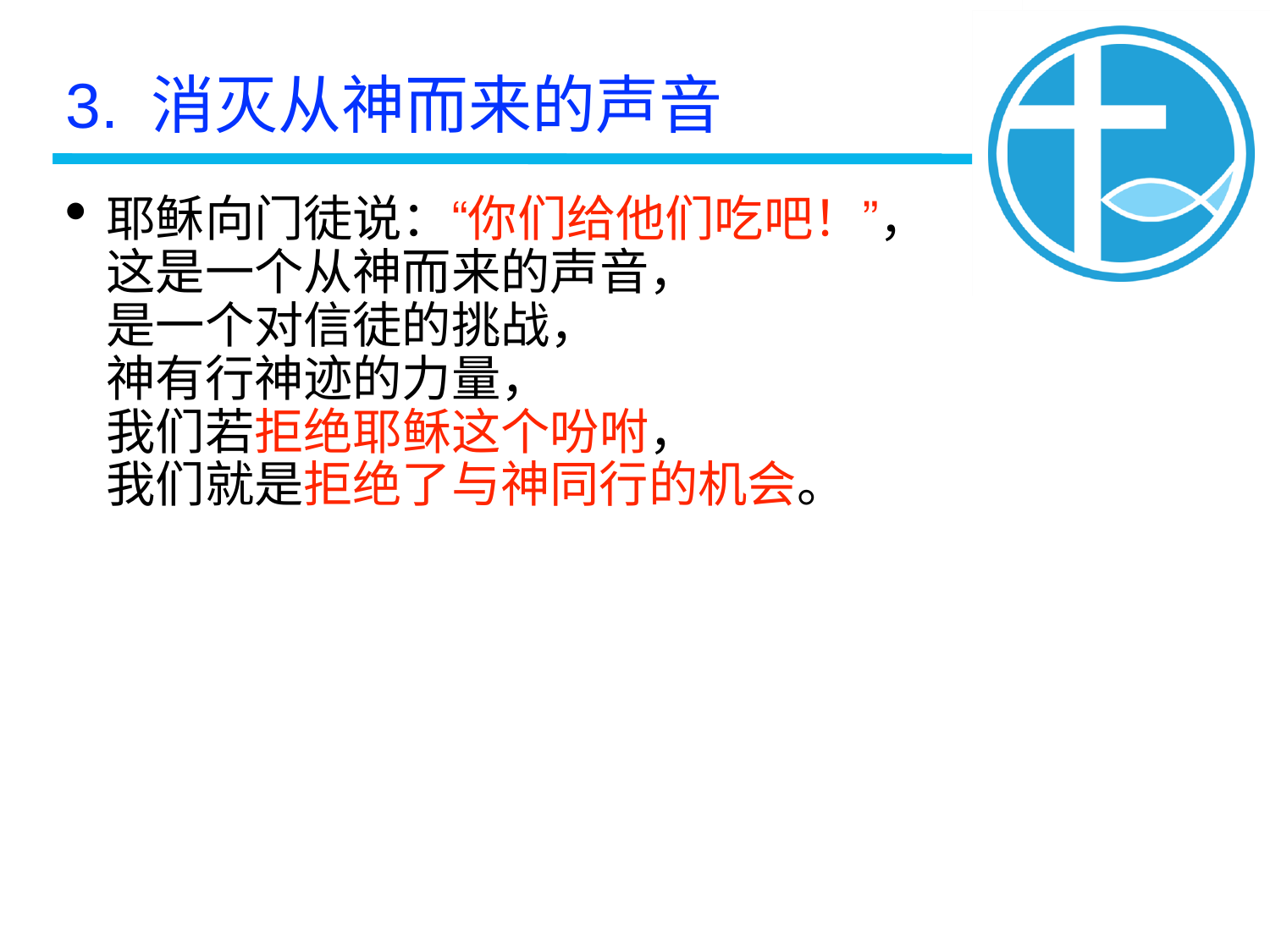

3. 消灭从神而来的声音
耶稣向门徒说：“你们给他们吃吧！”，
这是一个从神而来的声音，
是一个对信徒的挑战，
神有行神迹的力量，
我们若拒绝耶稣这个吩咐，
我们就是拒绝了与神同行的机会。